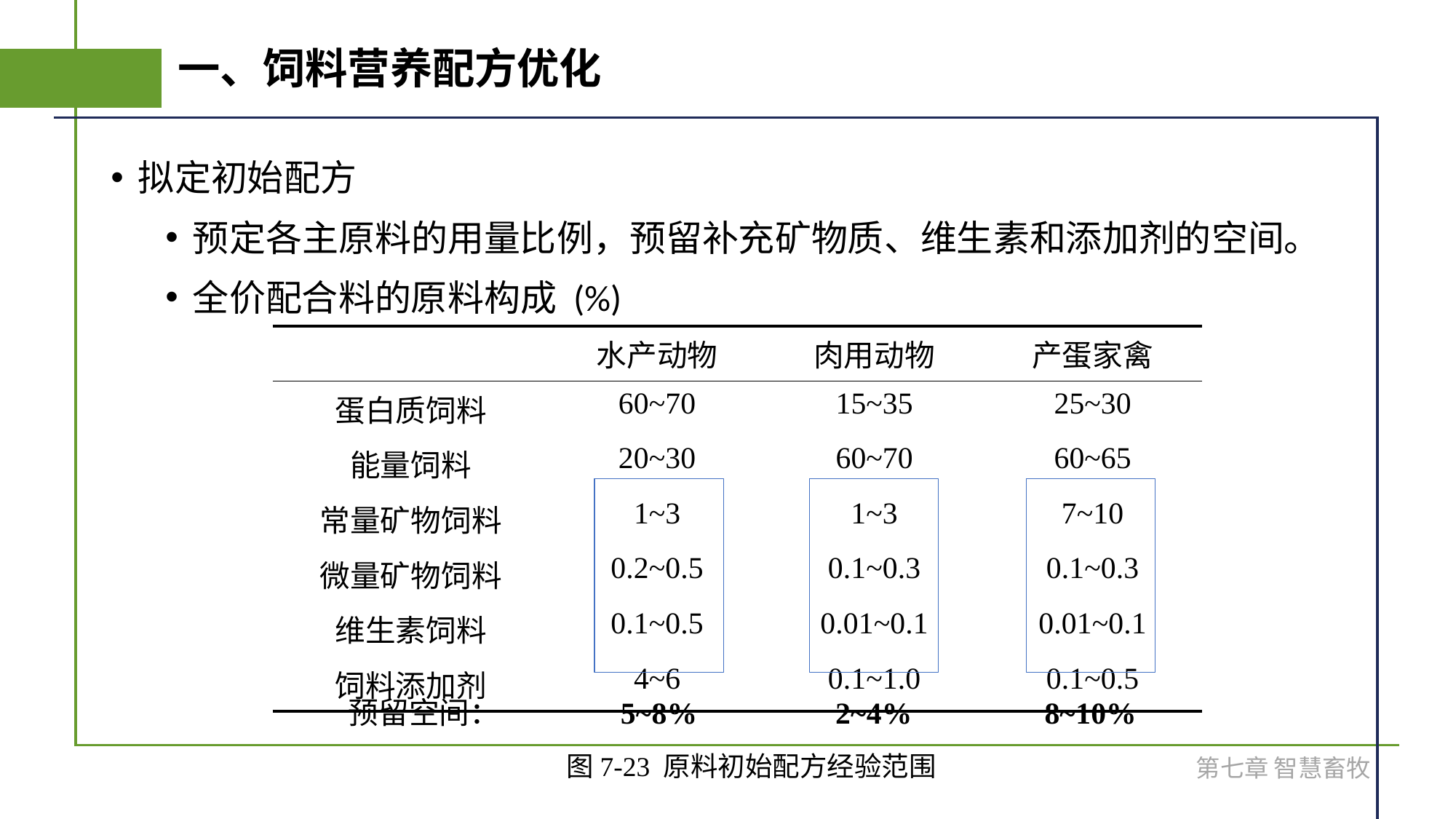

# 一、饲料营养配方优化
拟定初始配方
预定各主原料的用量比例，预留补充矿物质、维生素和添加剂的空间。
全价配合料的原料构成 (%)

|  | 水产动物 | 肉用动物 | 产蛋家禽 |
| --- | --- | --- | --- |
| 蛋白质饲料 | 60~70 | 15~35 | 25~30 |
| 能量饲料 | 20~30 | 60~70 | 60~65 |
| 常量矿物饲料 | 1~3 | 1~3 | 7~10 |
| 微量矿物饲料 | 0.2~0.5 | 0.1~0.3 | 0.1~0.3 |
| 维生素饲料 | 0.1~0.5 | 0.01~0.1 | 0.01~0.1 |
| 饲料添加剂 | 4~6 | 0.1~1.0 | 0.1~0.5 |

预留空间：
5~8%
2~4%
8~10%
图7-23 原料初始配方经验范围
第七章 智慧畜牧